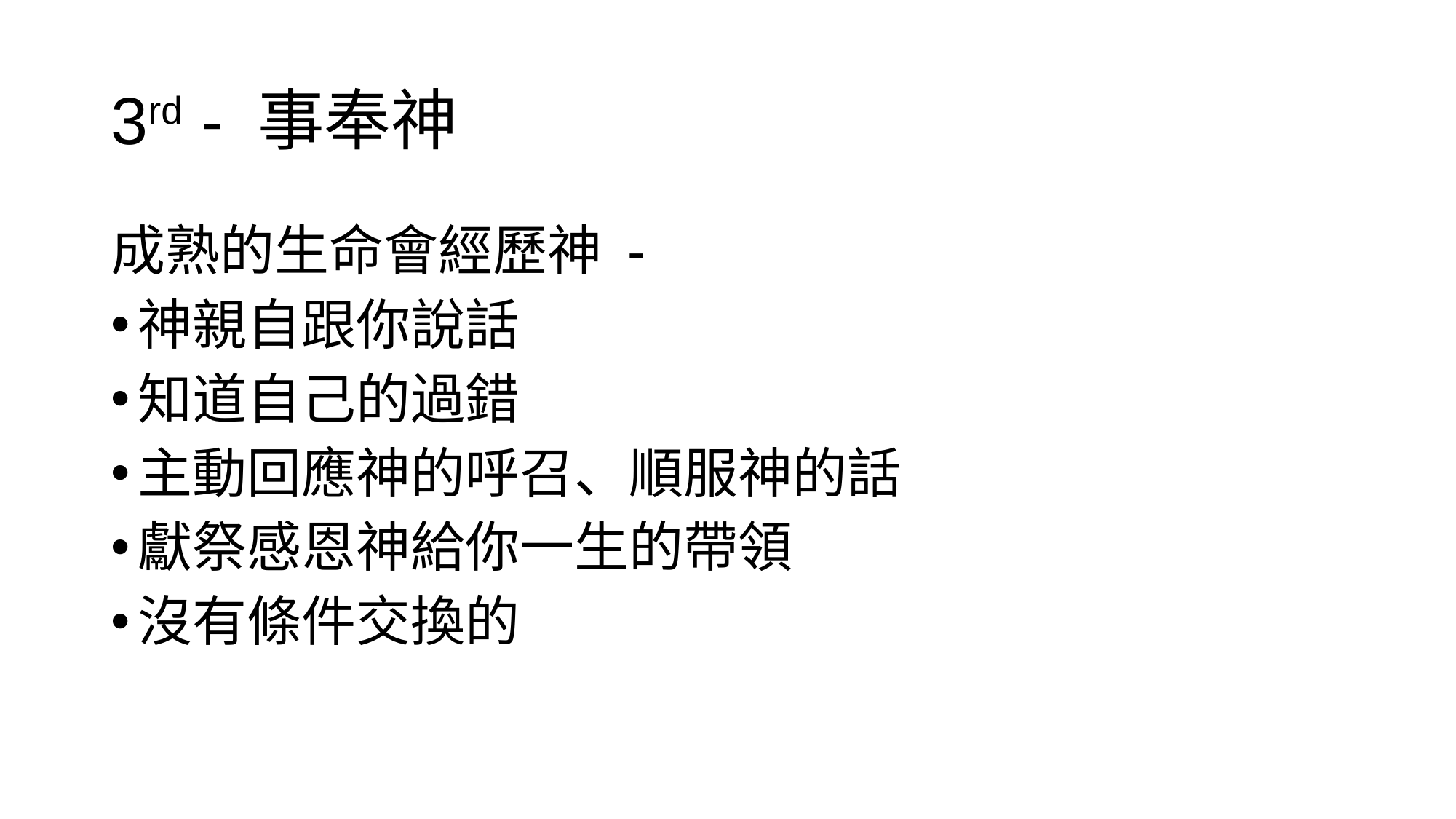

# 3rd - 事奉神
成熟的生命會經歷神 -
神親自跟你說話
知道自己的過錯
主動回應神的呼召、順服神的話
獻祭感恩神給你一生的帶領
沒有條件交換的